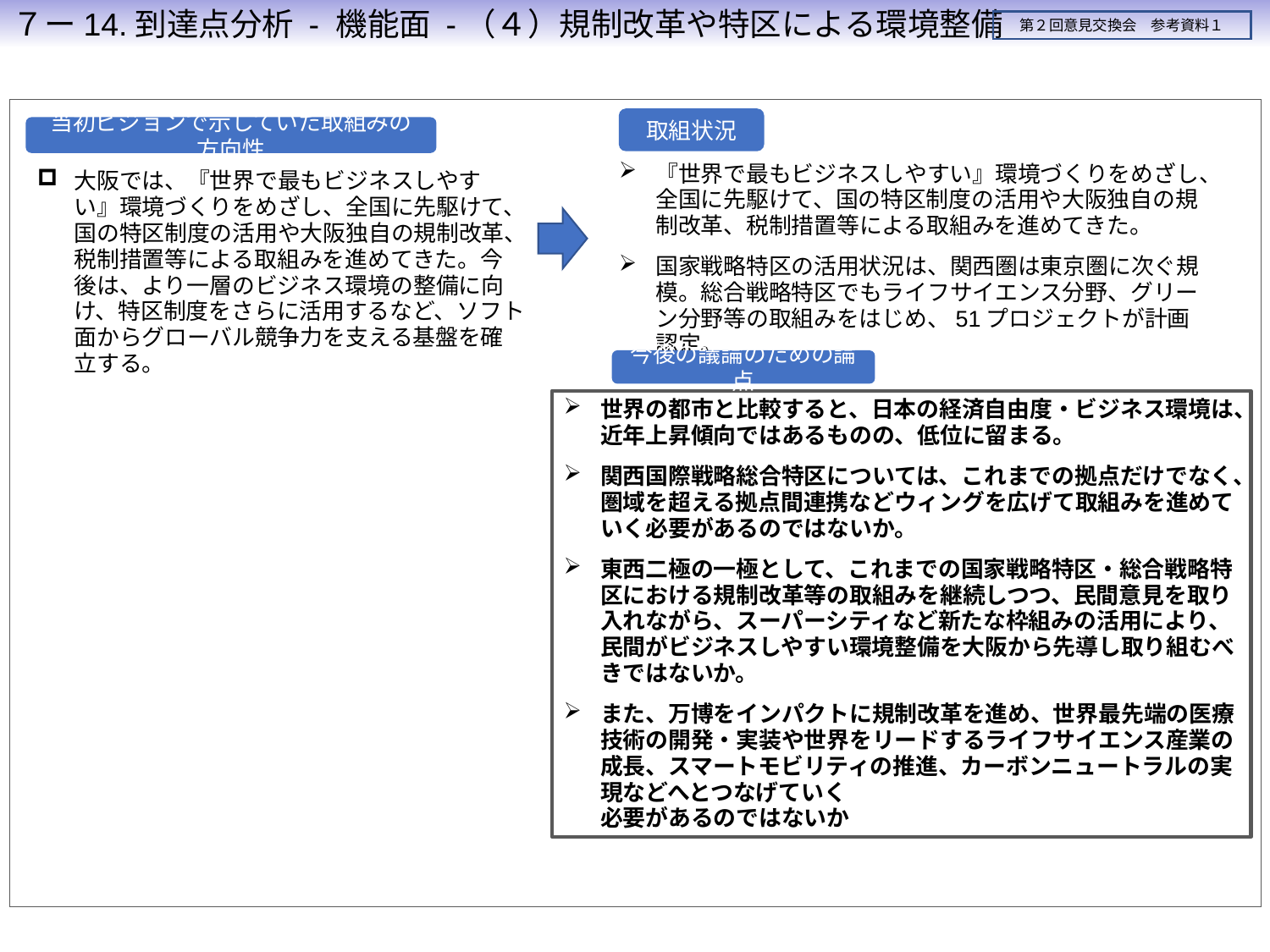

７ー14.到達点分析 - 機能面 -（４）規制改革や特区による環境整備
第２回意見交換会　参考資料１

取組状況
当初ビジョンで示していた取組みの方向性
『世界で最もビジネスしやすい』環境づくりをめざし、全国に先駆けて、国の特区制度の活用や大阪独自の規制改革、税制措置等による取組みを進めてきた。
国家戦略特区の活用状況は、関西圏は東京圏に次ぐ規模。総合戦略特区でもライフサイエンス分野、グリーン分野等の取組みをはじめ、51プロジェクトが計画認定。
大阪では、『世界で最もビジネスしやすい』環境づくりをめざし、全国に先駆けて、国の特区制度の活用や大阪独自の規制改革、税制措置等による取組みを進めてきた。今後は、より一層のビジネス環境の整備に向け、特区制度をさらに活用するなど、ソフト面からグローバル競争力を支える基盤を確立する。

今後の議論のための論点
世界の都市と比較すると、日本の経済自由度・ビジネス環境は、近年上昇傾向ではあるものの、低位に留まる。
関西国際戦略総合特区については、これまでの拠点だけでなく、圏域を超える拠点間連携などウィングを広げて取組みを進めていく必要があるのではないか。
東西二極の一極として、これまでの国家戦略特区・総合戦略特区における規制改革等の取組みを継続しつつ、民間意見を取り入れながら、スーパーシティなど新たな枠組みの活用により、民間がビジネスしやすい環境整備を大阪から先導し取り組むべきではないか。
また、万博をインパクトに規制改革を進め、世界最先端の医療技術の開発・実装や世界をリードするライフサイエンス産業の成長、スマートモビリティの推進、カーボンニュートラルの実現などへとつなげていく
必要があるのではないか